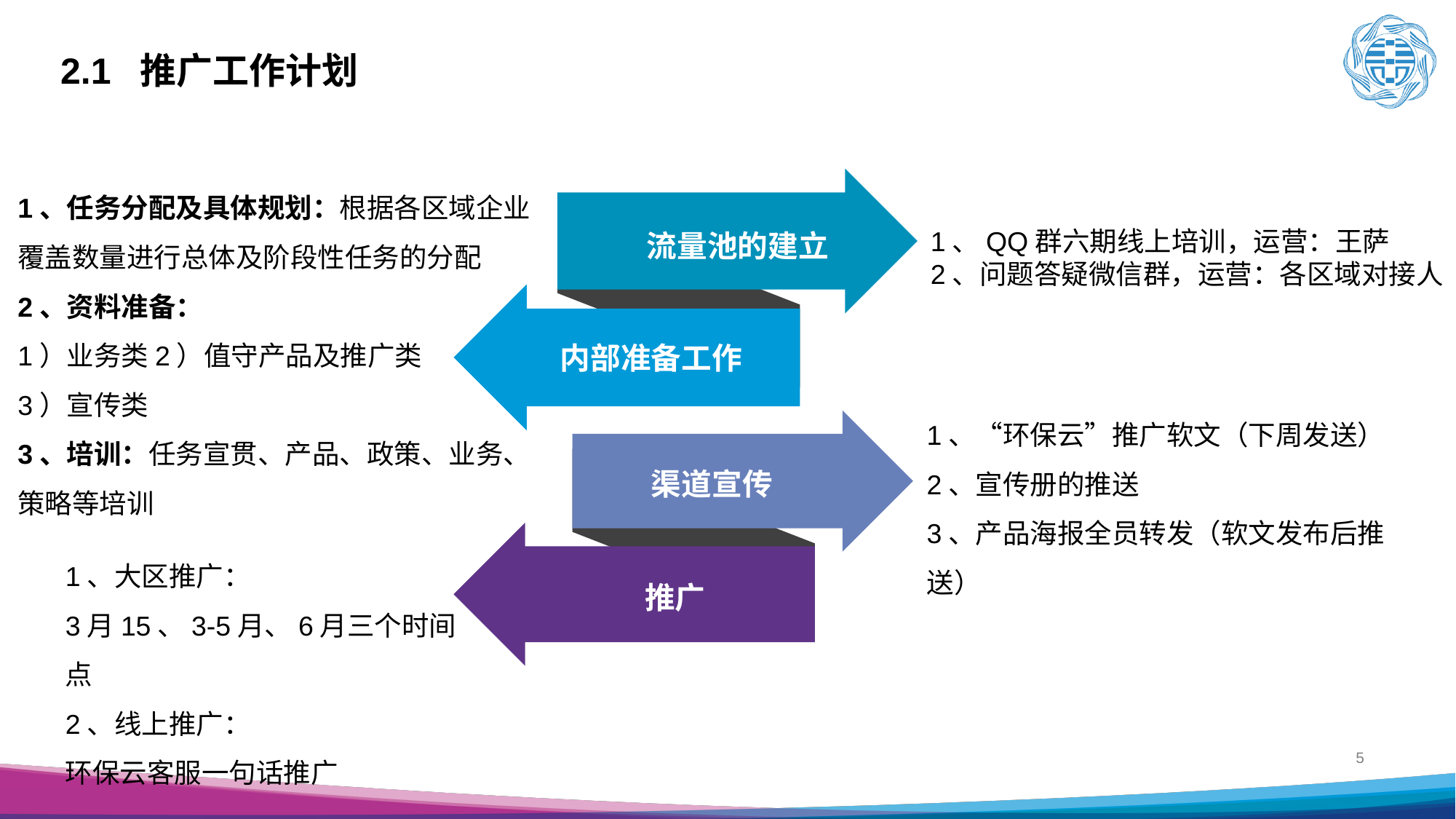

# 2.1  推广工作计划

1、任务分配及具体规划：根据各区域企业覆盖数量进行总体及阶段性任务的分配
2、资料准备：
1）业务类2）值守产品及推广类
3）宣传类
3、培训：任务宣贯、产品、政策、业务、策略等培训

1、QQ群六期线上培训，运营：王萨
2、问题答疑微信群，运营：各区域对接人
流量池的建立

内部准备工作
1、“环保云”推广软文（下周发送）
2、宣传册的推送
3、产品海报全员转发（软文发布后推送）

渠道宣传

1、大区推广：
3月15、3-5月、6月三个时间点
2、线上推广：
环保云客服一句话推广
推广
5